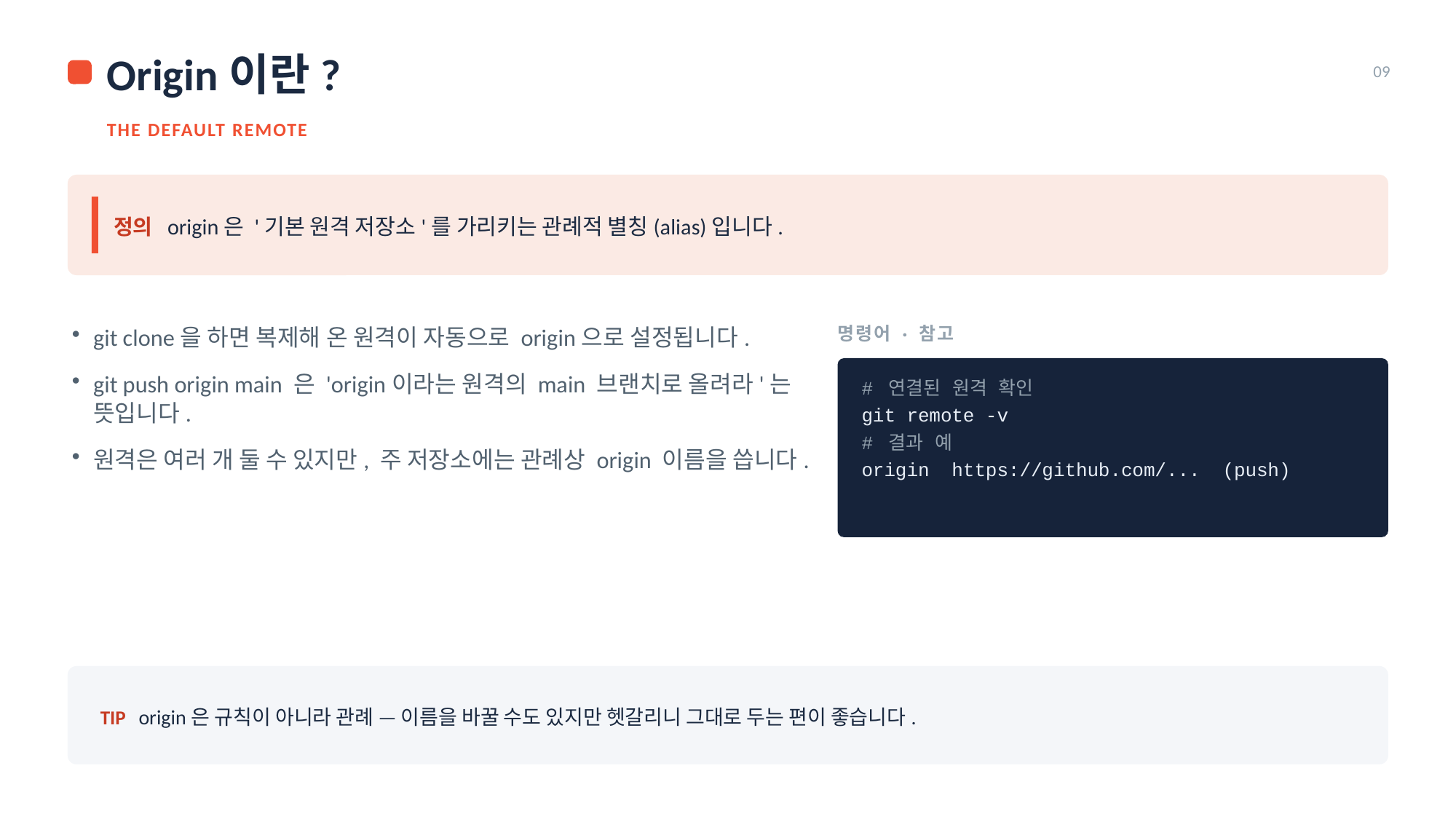

Origin이란?
09

THE DEFAULT REMOTE

정의  origin은 '기본 원격 저장소'를 가리키는 관례적 별칭(alias)입니다.

명령어 · 참고
git clone을 하면 복제해 온 원격이 자동으로 origin으로 설정됩니다.
git push origin main 은 'origin이라는 원격의 main 브랜치로 올려라'는 뜻입니다.
원격은 여러 개 둘 수 있지만, 주 저장소에는 관례상 origin 이름을 씁니다.

# 연결된 원격 확인
git remote -v
# 결과 예
origin  https://github.com/...  (push)

TIP   origin은 규칙이 아니라 관례 — 이름을 바꿀 수도 있지만 헷갈리니 그대로 두는 편이 좋습니다.